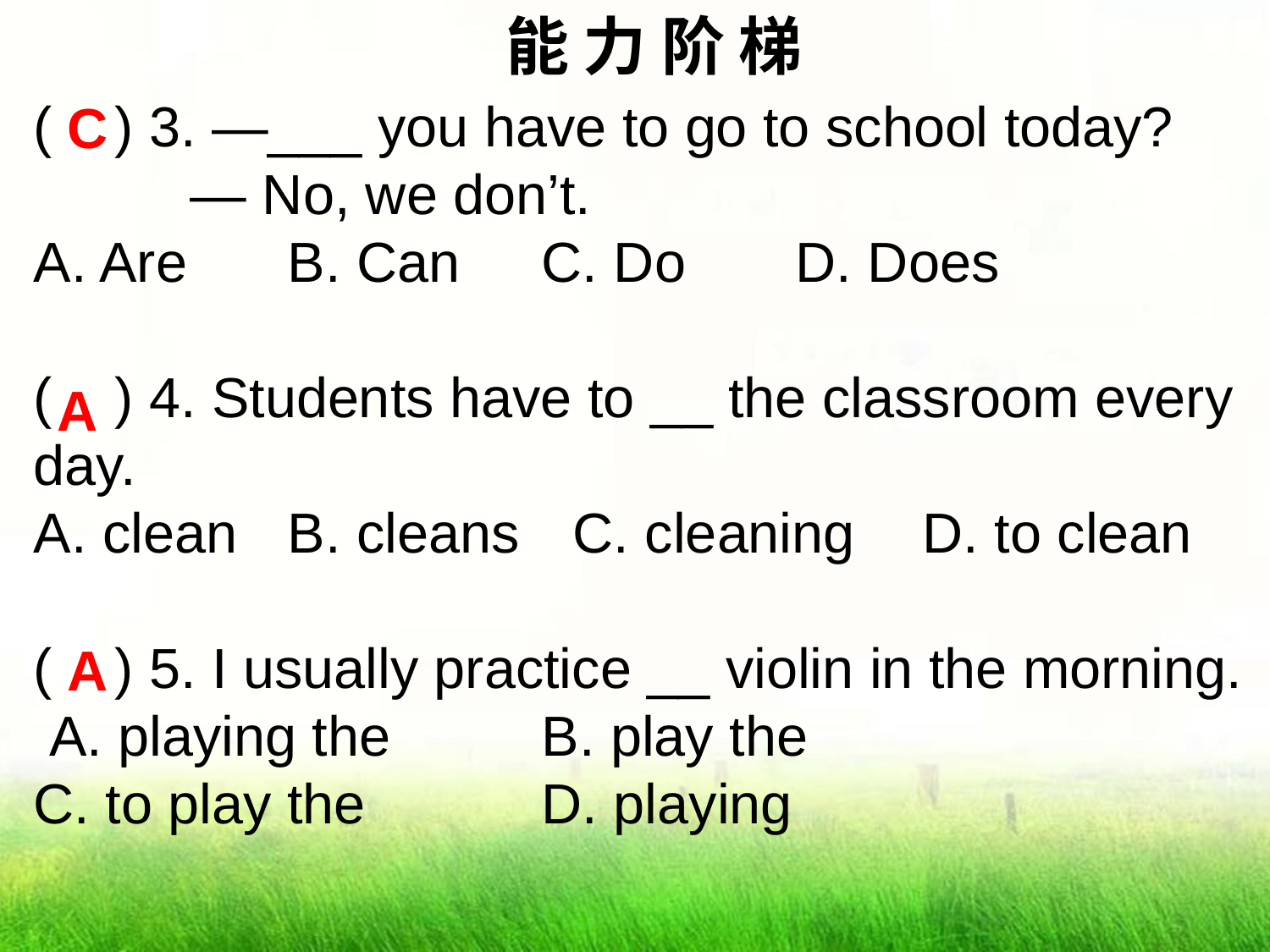

能 力 阶 梯
(    ) 3. —___ you have to go to school today?
          — No, we don’t.
A. Are	B. Can	C. Do	D. Does

(    ) 4. Students have to __ the classroom every day.
A. clean	B. cleans	  C. cleaning	D. to clean

(    ) 5. I usually practice __ violin in the morning.
 A. playing the		B. play the
C. to play the		D. playing
C
A
A